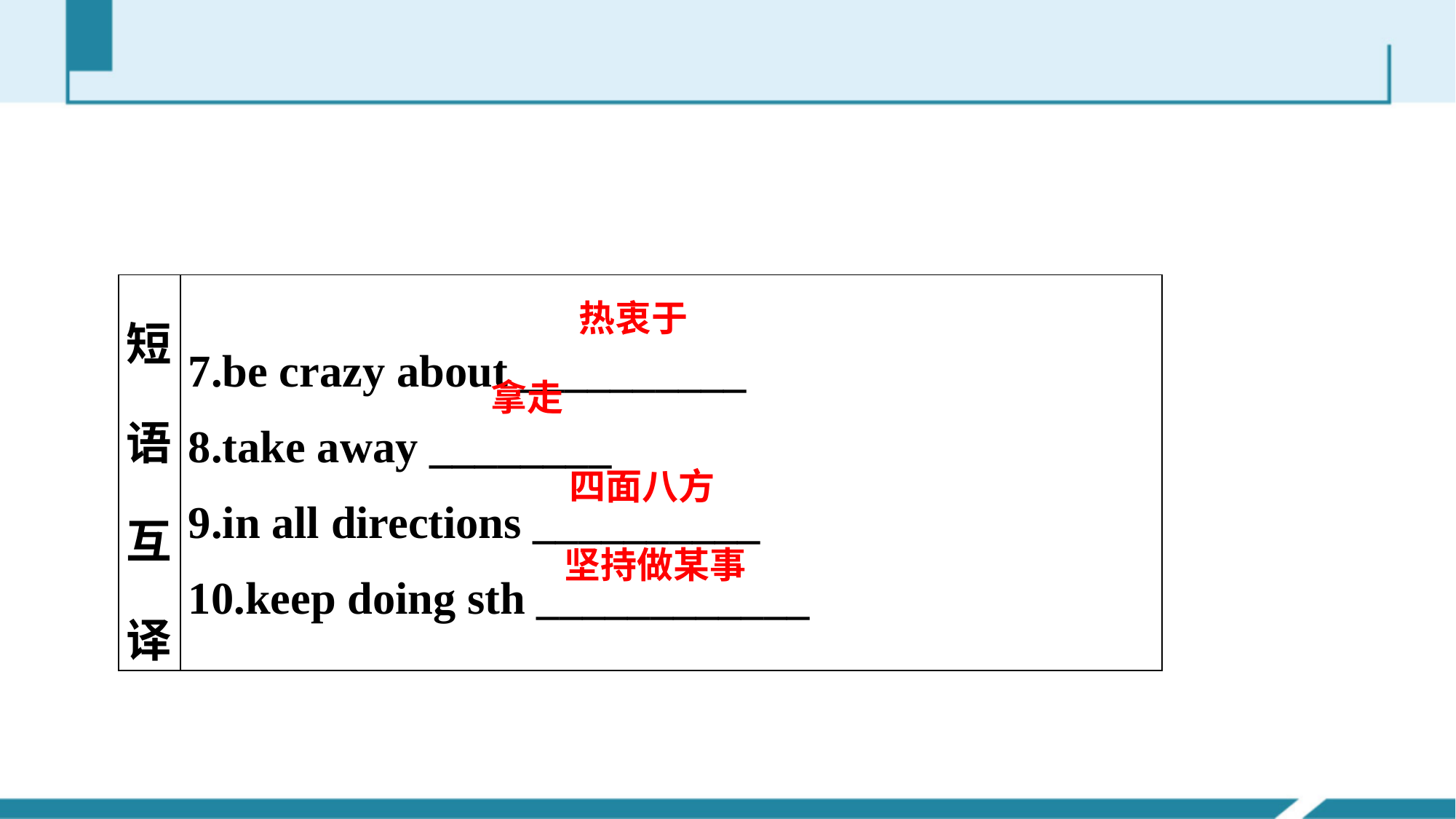

| 短语互译 | 7.be crazy about \_\_\_\_\_\_\_\_\_\_ 8.take away \_\_\_\_\_\_\_\_ 9.in all directions \_\_\_\_\_\_\_\_\_\_ 10.keep doing sth \_\_\_\_\_\_\_\_\_\_\_\_ |
| --- | --- |
热衷于
拿走
四面八方
坚持做某事